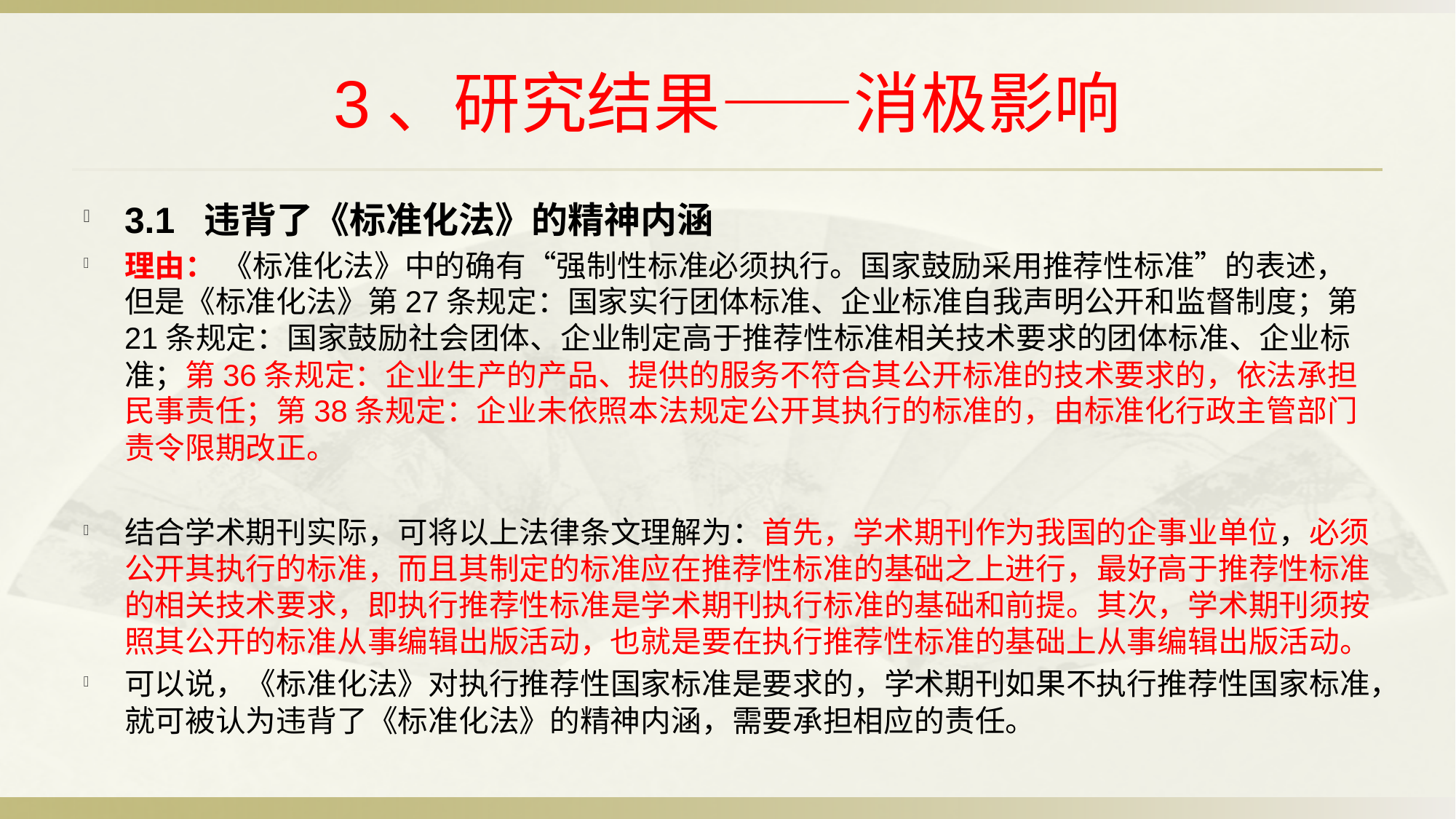

# 3、研究结果——消极影响
3.1  违背了《标准化法》的精神内涵
理由： 《标准化法》中的确有“强制性标准必须执行。国家鼓励采用推荐性标准”的表述，但是《标准化法》第27条规定：国家实行团体标准、企业标准自我声明公开和监督制度；第21条规定：国家鼓励社会团体、企业制定高于推荐性标准相关技术要求的团体标准、企业标准；第36条规定：企业生产的产品、提供的服务不符合其公开标准的技术要求的，依法承担民事责任；第38条规定：企业未依照本法规定公开其执行的标准的，由标准化行政主管部门责令限期改正。

结合学术期刊实际，可将以上法律条文理解为：首先，学术期刊作为我国的企事业单位，必须公开其执行的标准，而且其制定的标准应在推荐性标准的基础之上进行，最好高于推荐性标准的相关技术要求，即执行推荐性标准是学术期刊执行标准的基础和前提。其次，学术期刊须按照其公开的标准从事编辑出版活动，也就是要在执行推荐性标准的基础上从事编辑出版活动。
可以说，《标准化法》对执行推荐性国家标准是要求的，学术期刊如果不执行推荐性国家标准，就可被认为违背了《标准化法》的精神内涵，需要承担相应的责任。